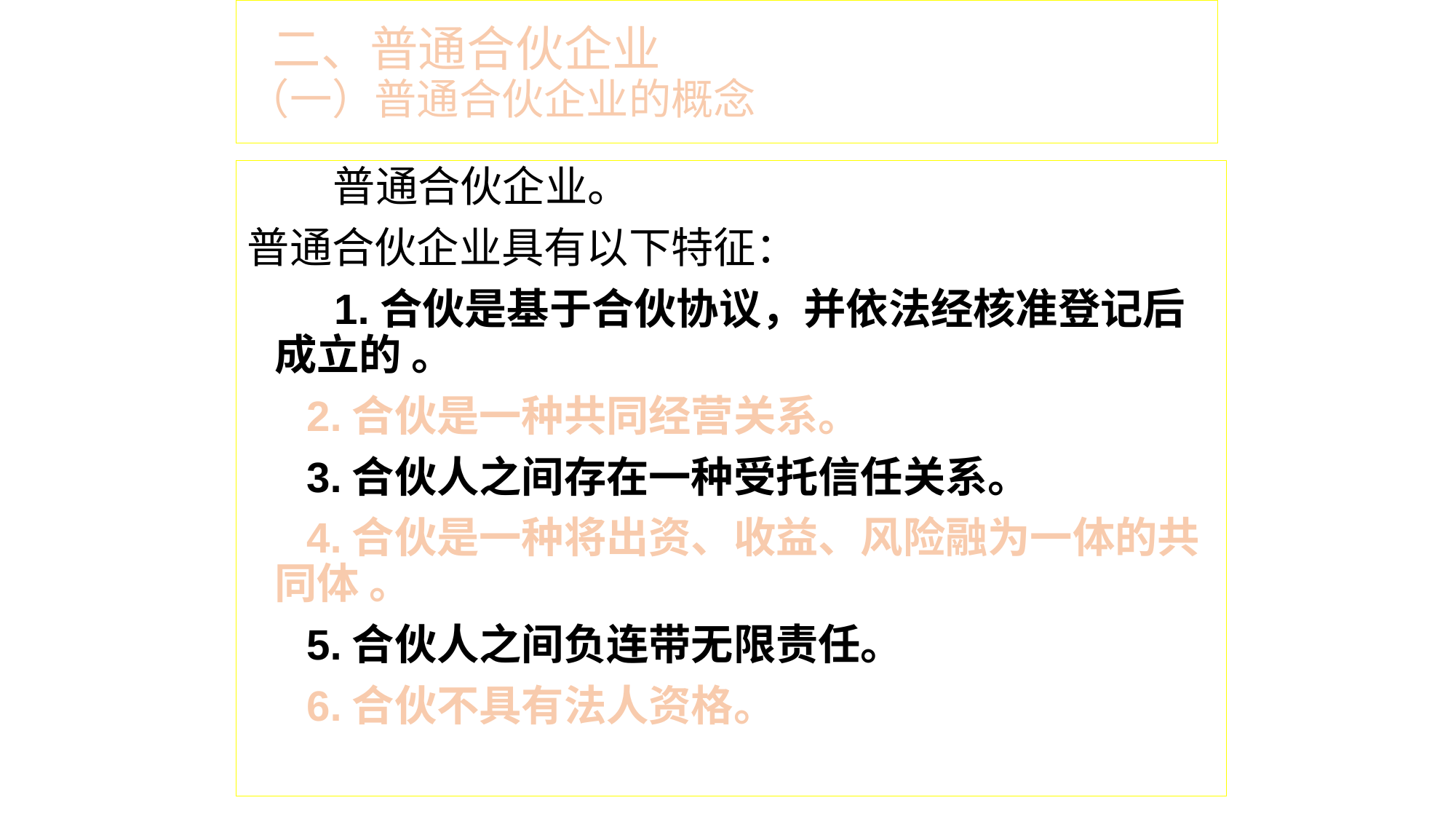

# 二、普通合伙企业 （一）普通合伙企业的概念
        普通合伙企业。
普通合伙企业具有以下特征：
         1.合伙是基于合伙协议，并依法经核准登记后成立的 。
     2.合伙是一种共同经营关系。
     3.合伙人之间存在一种受托信任关系。
     4.合伙是一种将出资、收益、风险融为一体的共同体 。
     5.合伙人之间负连带无限责任。
     6.合伙不具有法人资格。